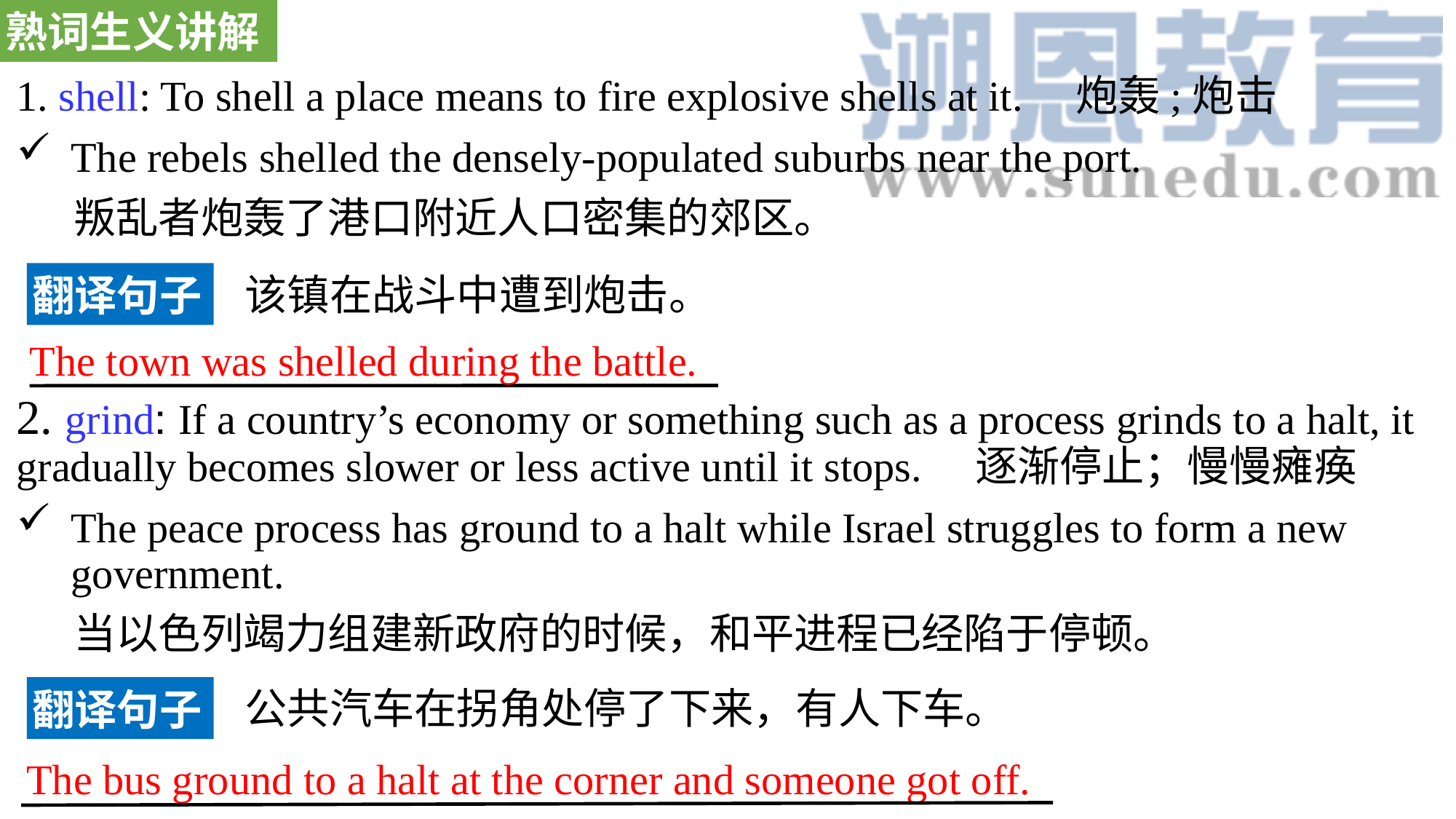

熟词生义讲解
1. shell: To shell a place means to fire explosive shells at it.    炮轰;炮击
The rebels shelled the densely-populated suburbs near the port.
     叛乱者炮轰了港口附近人口密集的郊区。

2. grind: If a country’s economy or something such as a process grinds to a halt, it gradually becomes slower or less active until it stops.    逐渐停止；慢慢瘫痪
The peace process has ground to a halt while Israel struggles to form a new government.
     当以色列竭力组建新政府的时候，和平进程已经陷于停顿。
翻译句子
该镇在战斗中遭到炮击。
The town was shelled during the battle.

翻译句子
公共汽车在拐角处停了下来，有人下车。
The bus ground to a halt at the corner and someone got off.